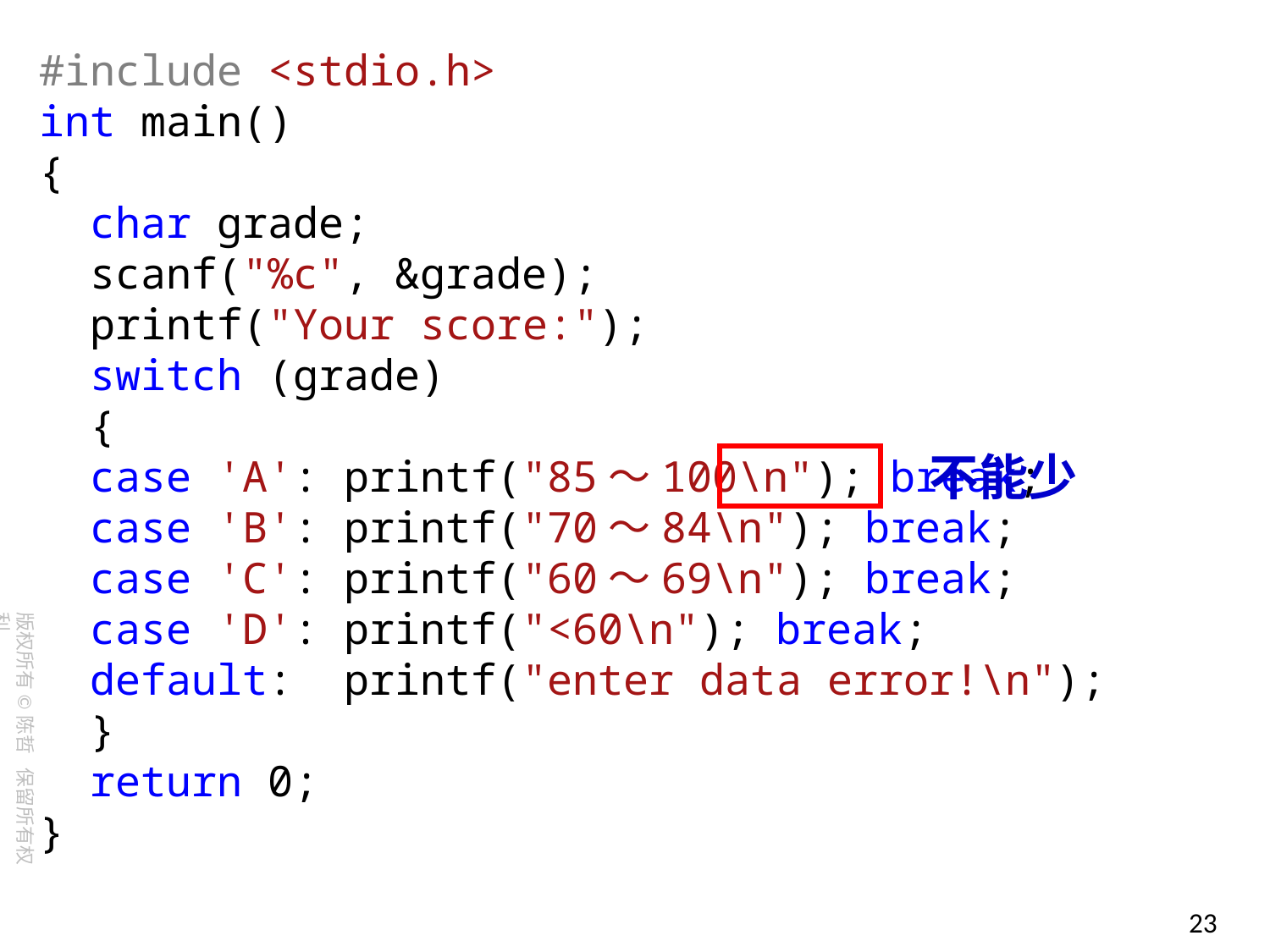

#include <stdio.h>
int main()
{
  char grade;
  scanf("%c", &grade);
  printf("Your score:");
  switch (grade)
  {
  case 'A': printf("85～100\n"); break;
  case 'B': printf("70～84\n"); break;
  case 'C': printf("60～69\n"); break;
  case 'D': printf("<60\n"); break;
  default:  printf("enter data error!\n");
  }
  return 0;
}
不能少

23